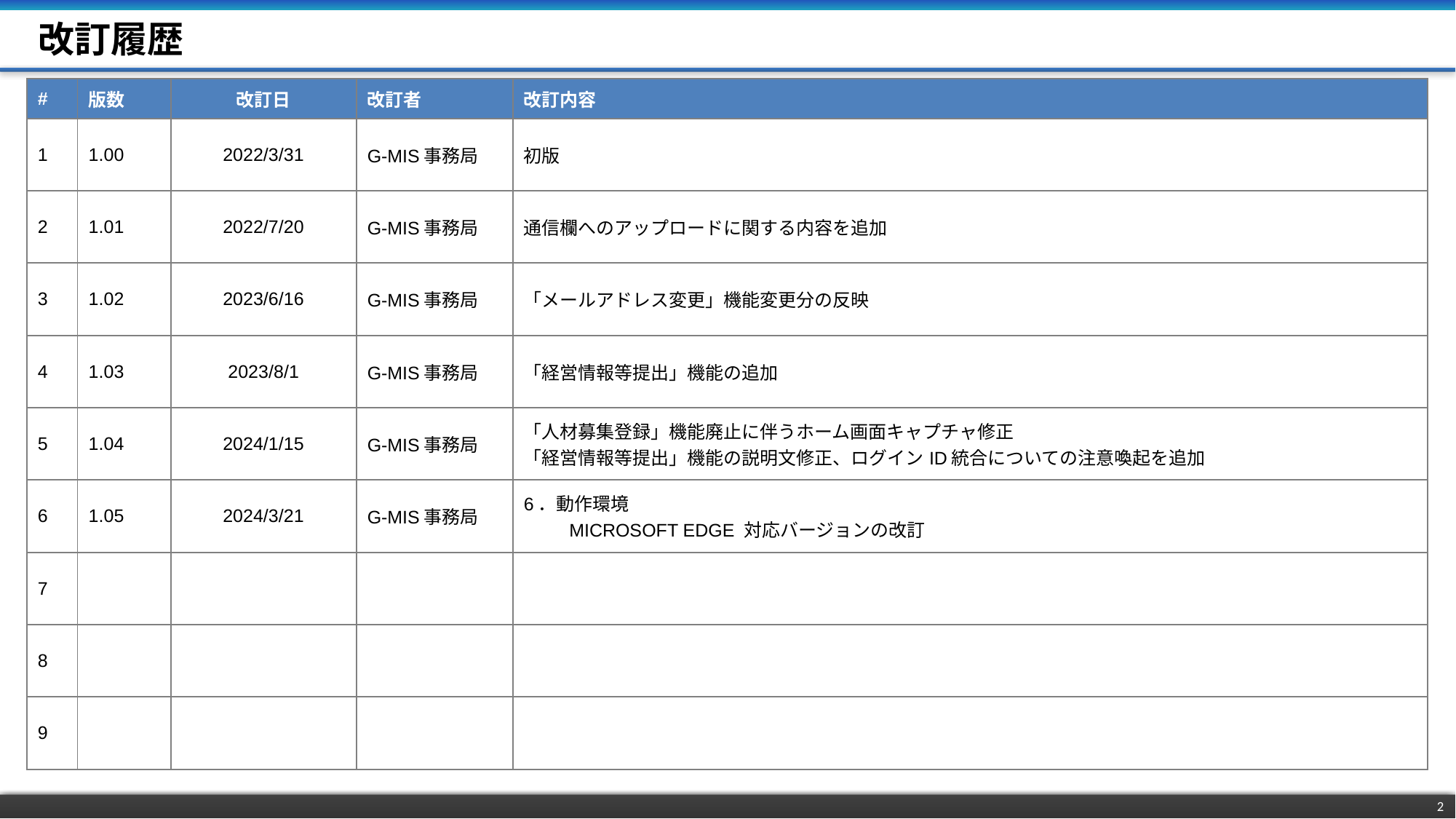

# 改訂履歴
| # | 版数 | 改訂日 | 改訂者 | 改訂内容 |
| --- | --- | --- | --- | --- |
| 1 | 1.00 | 2022/3/31 | G-MIS事務局 | 初版 |
| 2 | 1.01 | 2022/7/20 | G-MIS事務局 | 通信欄へのアップロードに関する内容を追加 |
| 3 | 1.02 | 2023/6/16 | G-MIS事務局 | 「メールアドレス変更」機能変更分の反映 |
| 4 | 1.03 | 2023/8/1 | G-MIS事務局 | 「経営情報等提出」機能の追加 |
| 5 | 1.04 | 2024/1/15 | G-MIS事務局 | 「人材募集登録」機能廃止に伴うホーム画面キャプチャ修正 「経営情報等提出」機能の説明文修正、ログインID統合についての注意喚起を追加 |
| 6 | 1.05 | 2024/3/21 | G-MIS事務局 | 6．動作環境 　　 MICROSOFT EDGE 対応バージョンの改訂 |
| 7 |  |  |  |  |
| 8 |  |  |  |  |
| 9 |  |  |  |  |